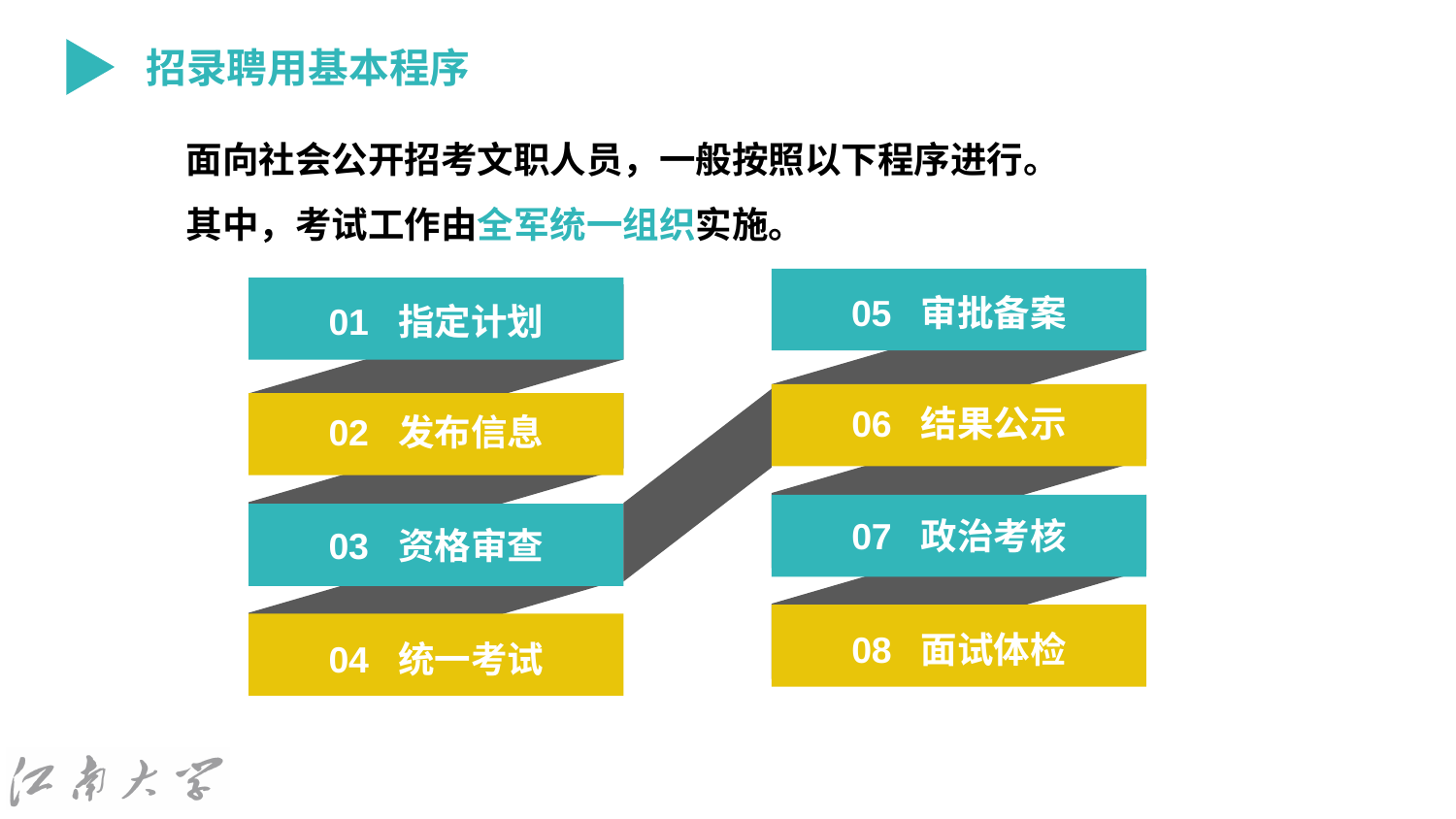

招录聘用基本程序

面向社会公开招考文职人员，一般按照以下程序进行。
其中，考试工作由全军统一组织实施。

05  审批备案

01  指定计划

06  结果公示
02  发布信息

07  政治考核
03  资格审查

08  面试体检
04  统一考试